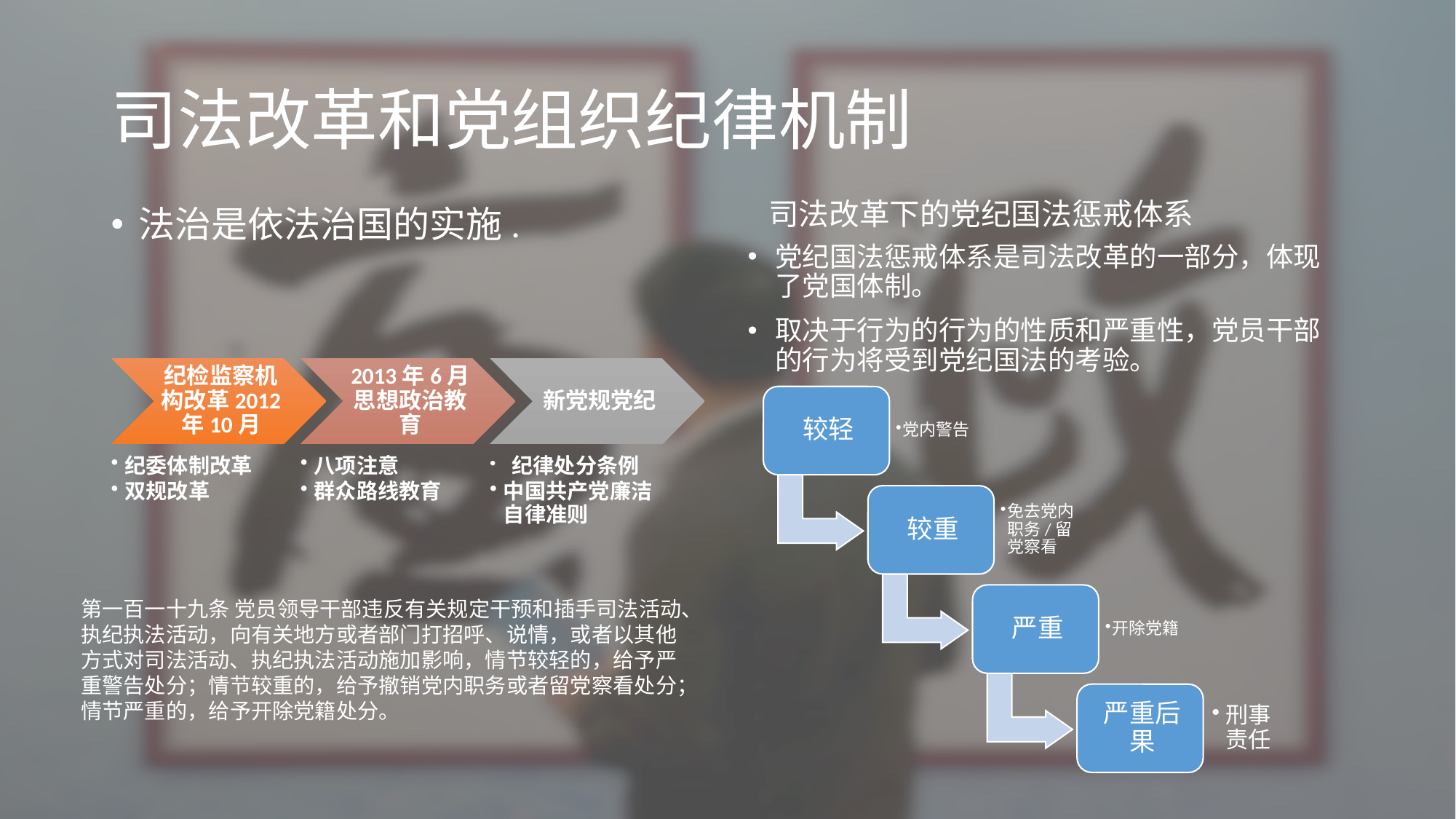

# 司法改革和党组织纪律机制
司法改革下的党纪国法惩戒体系
法治是依法治国的实施.

党纪国法惩戒体系是司法改革的一部分，体现了党国体制。
取决于行为的行为的性质和严重性，党员干部的行为将受到党纪国法的考验。

纪检监察机构改革2012年10月
纪委体制改革
双规改革
2013年6月思想政治教育
八项注意
群众路线教育
新党规党纪
 纪律处分条例
中国共产党廉洁自律准则
较轻
党内警告
较重
免去党内职务/留党察看
严重
开除党籍
严重后果
刑事责任
第一百一十九条 党员领导干部违反有关规定干预和插手司法活动、执纪执法活动，向有关地方或者部门打招呼、说情，或者以其他方式对司法活动、执纪执法活动施加影响，情节较轻的，给予严重警告处分；情节较重的，给予撤销党内职务或者留党察看处分；情节严重的，给予开除党籍处分。